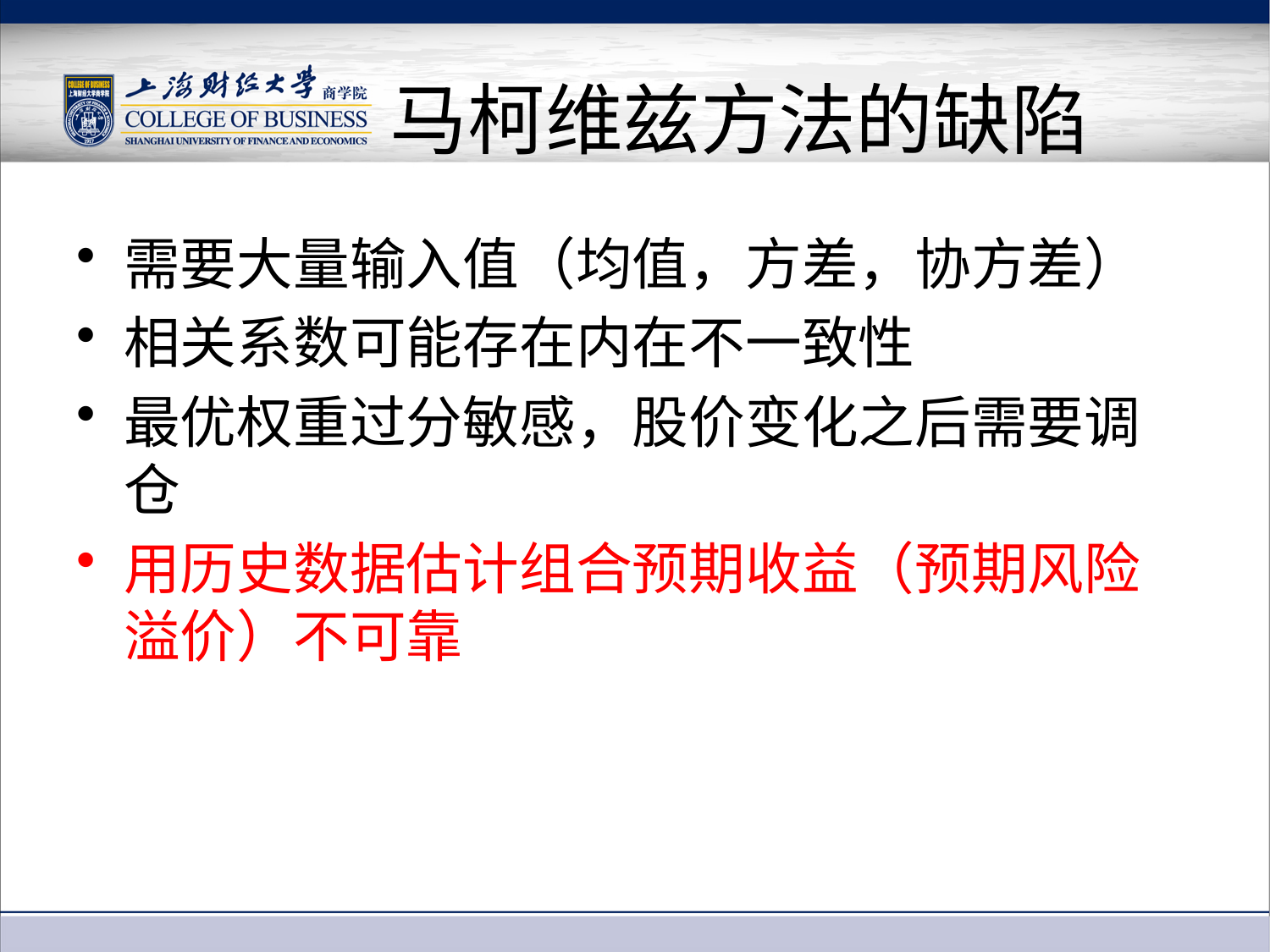

# 马柯维兹方法的缺陷
需要大量输入值（均值，方差，协方差）
相关系数可能存在内在不一致性
最优权重过分敏感，股价变化之后需要调仓
用历史数据估计组合预期收益（预期风险溢价）不可靠